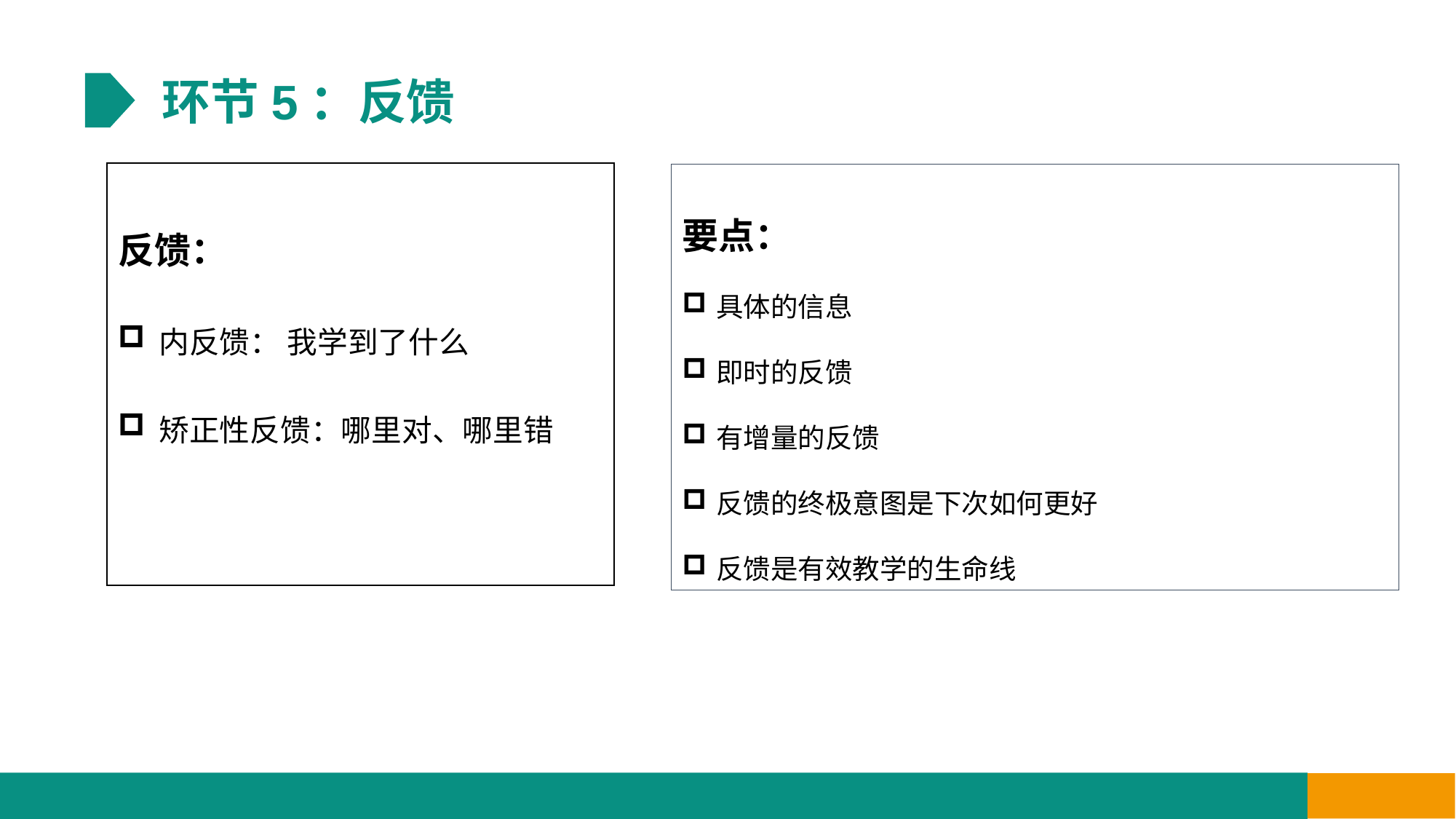

环节5：反馈
| 反馈： 内反馈： 我学到了什么 矫正性反馈：哪里对、哪里错 |
| --- |
要点：
具体的信息
即时的反馈
有增量的反馈
反馈的终极意图是下次如何更好
反馈是有效教学的生命线